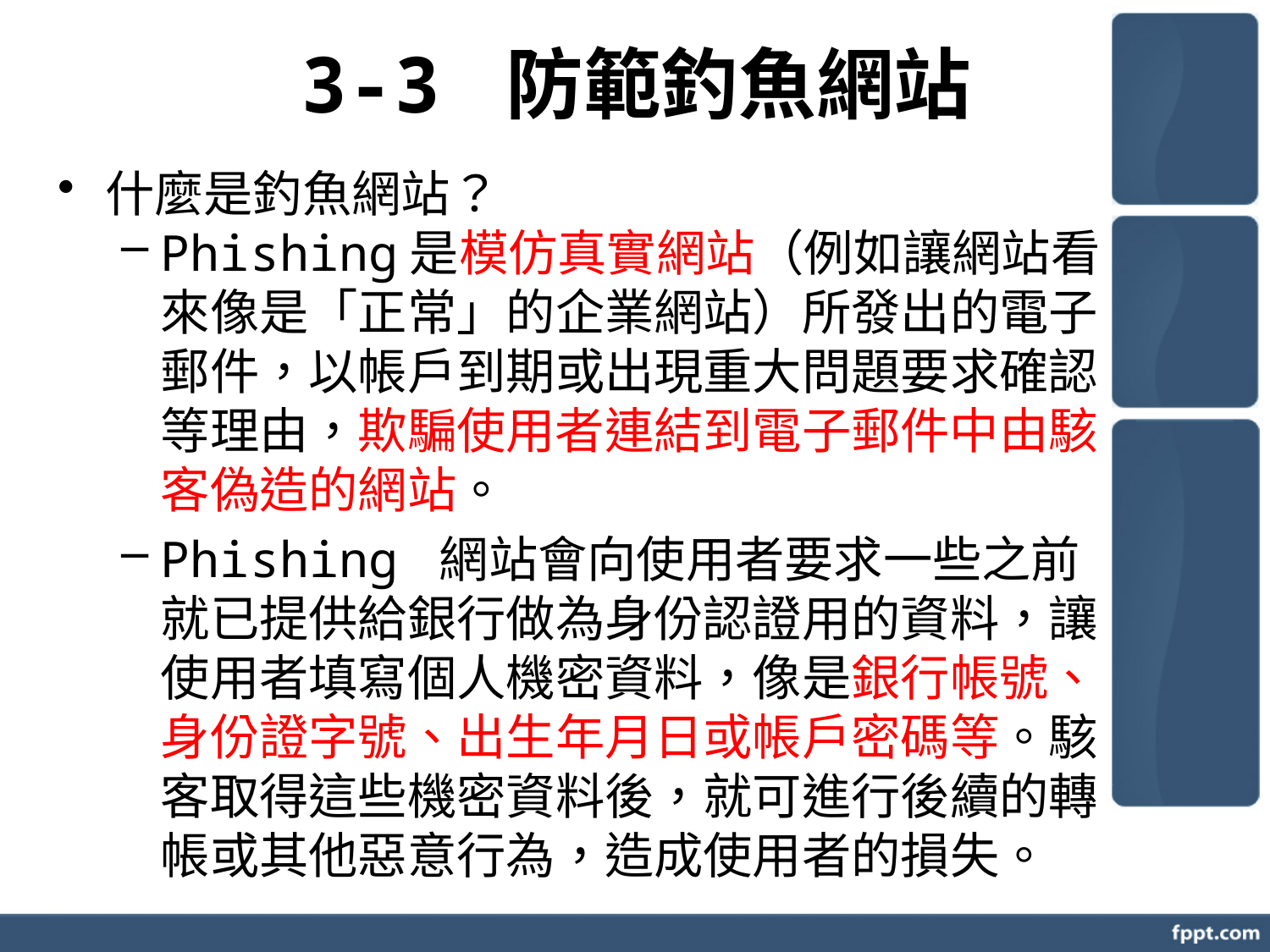

3-3 防範釣魚網站
什麼是釣魚網站？
Phishing是模仿真實網站（例如讓網站看來像是「正常」的企業網站）所發出的電子郵件，以帳戶到期或出現重大問題要求確認等理由，欺騙使用者連結到電子郵件中由駭客偽造的網站。
Phishing 網站會向使用者要求一些之前就已提供給銀行做為身份認證用的資料，讓使用者填寫個人機密資料，像是銀行帳號、身份證字號、出生年月日或帳戶密碼等。駭客取得這些機密資料後，就可進行後續的轉帳或其他惡意行為，造成使用者的損失。